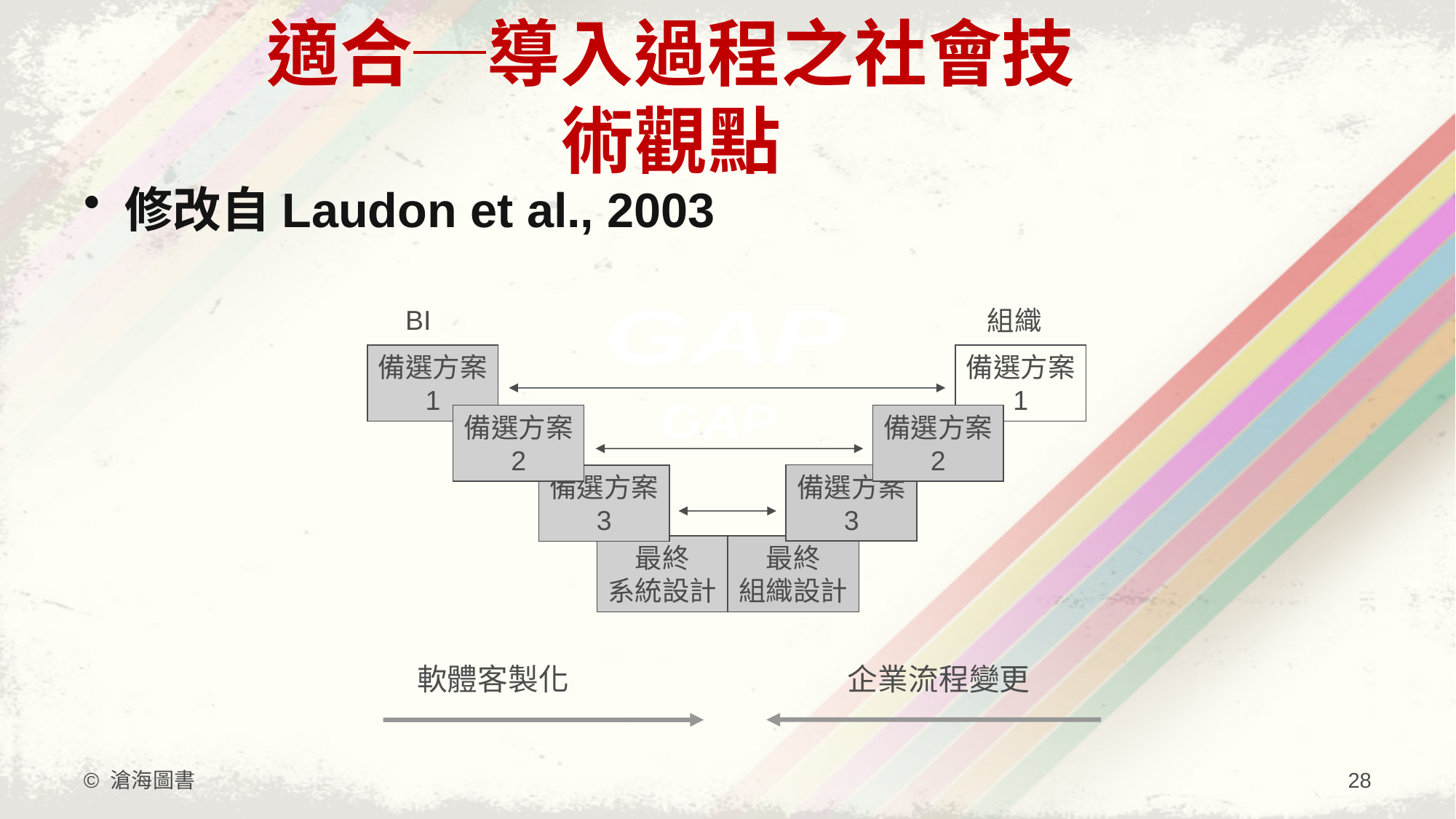

軟體客製化

企業流程再造

BI
組織
GAP
備選方案
1
備選方案
1

GAP
備選方案
2
備選方案
2

備選方案
3
備選方案
3

最終
系統設計
最終
組織設計
# 適合─導入過程之社會技術觀點
修改自Laudon et al., 2003
軟體客製化

企業流程變更

© 滄海圖書
28